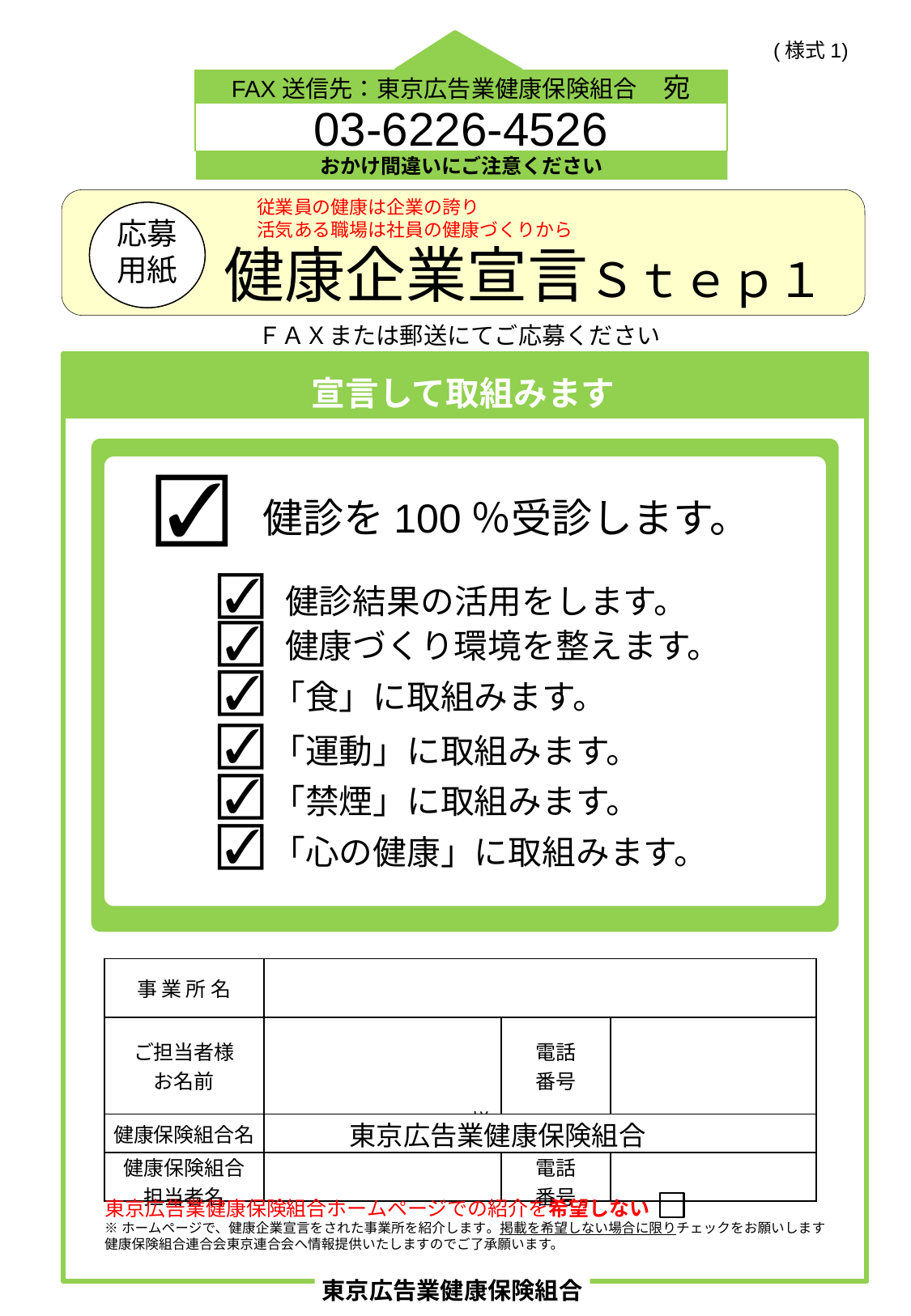

（別添）健康保険組合における理事会、組合会用資料（３－４）

FAX送信先：東京広告業健康保険組合　宛
03-6226-4526
おかけ間違いにご注意ください
(様式1)
　　健康企業宣言Ｓｔｅｐ１
従業員の健康は企業の誇り
活気ある職場は社員の健康づくりから

応募
用紙
ＦＡＸまたは郵送にてご応募ください
宣言して取組みます

☑
健診を100％受診します。
☑
健診結果の活用をします。
☑
健康づくり環境を整えます。
☑
「食」に取組みます。
☑
「運動」に取組みます。
☑
「禁煙」に取組みます。
☑
「心の健康」に取組みます。
| 事 業 所 名 |  |  |  |
| --- | --- | --- | --- |
| ご担当者様 お名前 | 様 | 電話 番号 |  |
| 健康保険組合名 | 東京広告業健康保険組合 |  |  |
| 健康保険組合 担当者名 |  | 電話 番号 |  |
東京広告業健康保険組合ホームページでの紹介を希望しない
※ホームページで、健康企業宣言をされた事業所を紹介します。掲載を希望しない場合に限りチェックをお願いします
健康保険組合連合会東京連合会へ情報提供いたしますのでご了承願います。

東京広告業健康保険組合